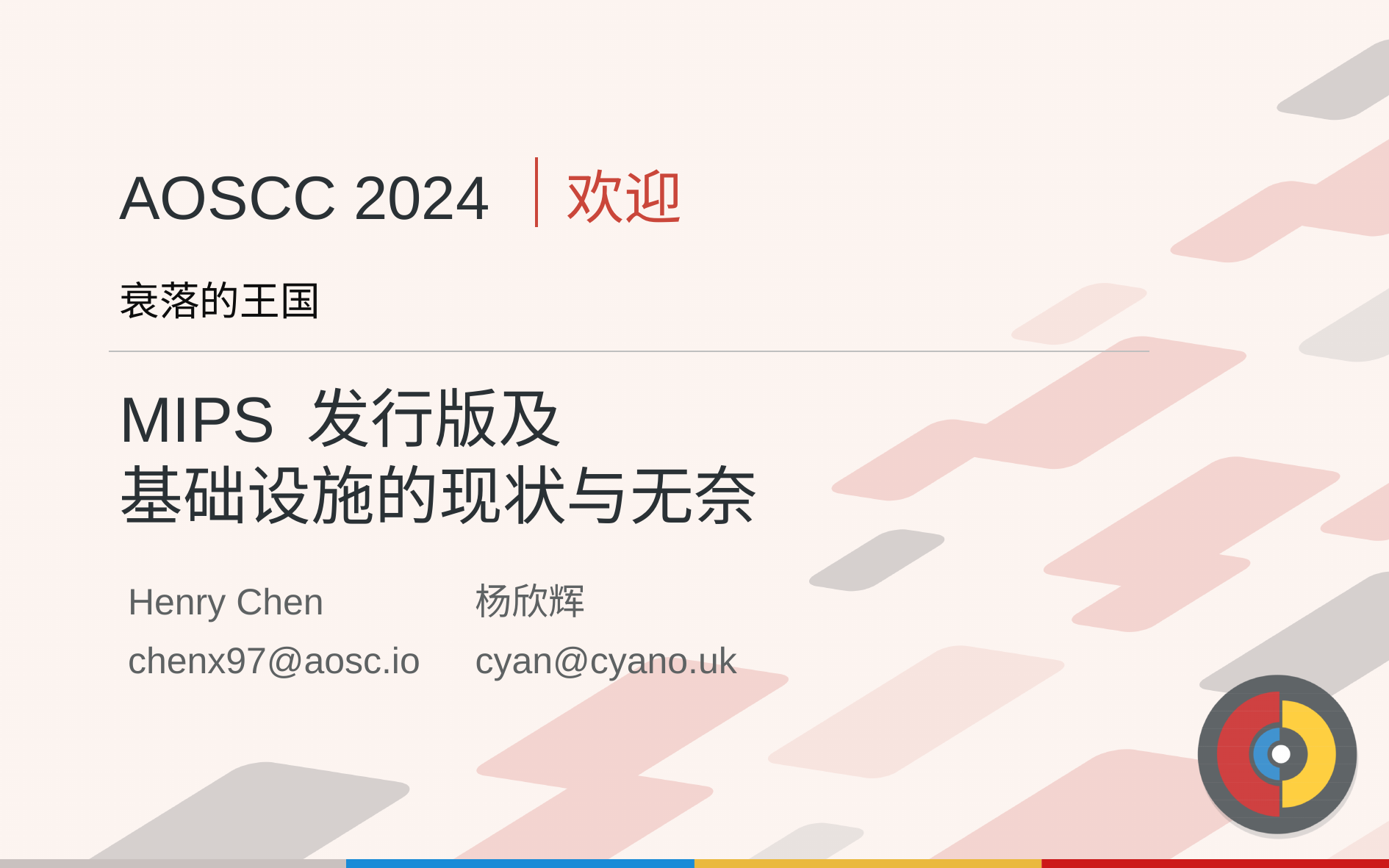

衰落的王国
# MIPS 发行版及 基础设施的现状与无奈
杨欣辉
cyan@cyano.uk
Henry Chen
chenx97@aosc.io